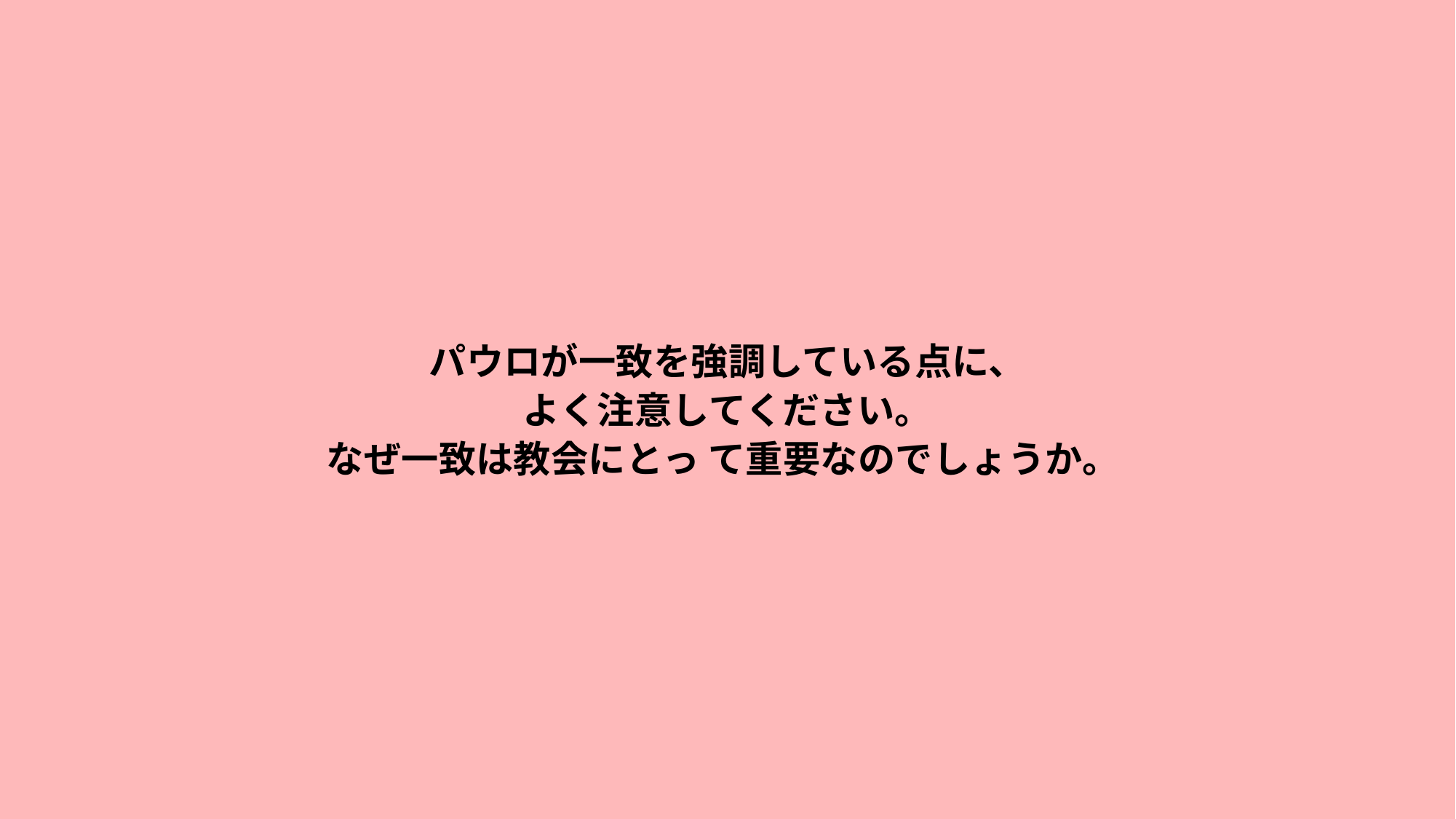

# パウロが一致を強調している点に、 よく注意してください。 なぜ一致は教会にとっ て重要なのでしょうか。